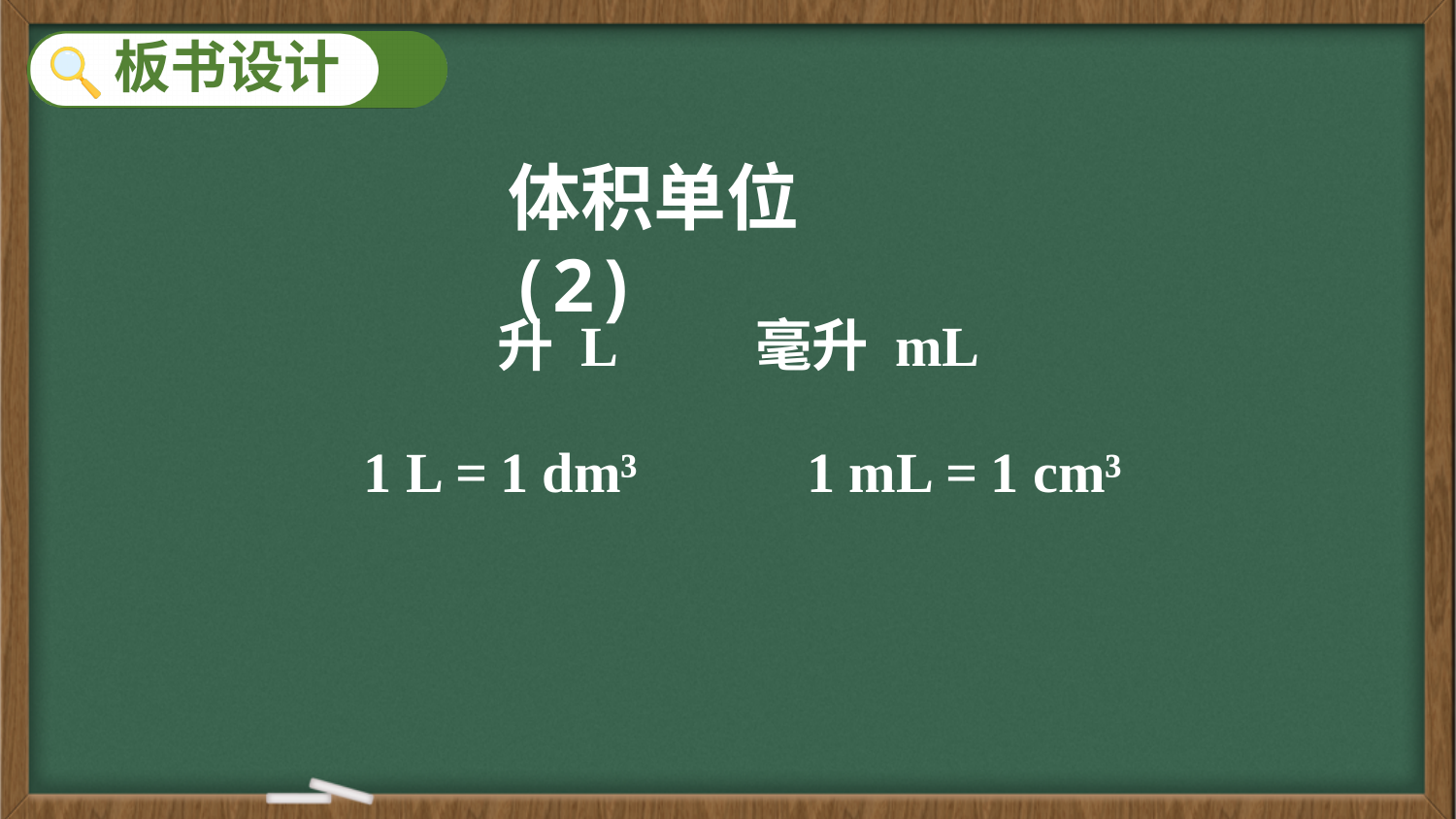

体积单位(2)
升 L         毫升 mL
1 L=1 dm³            1 mL=1 cm³